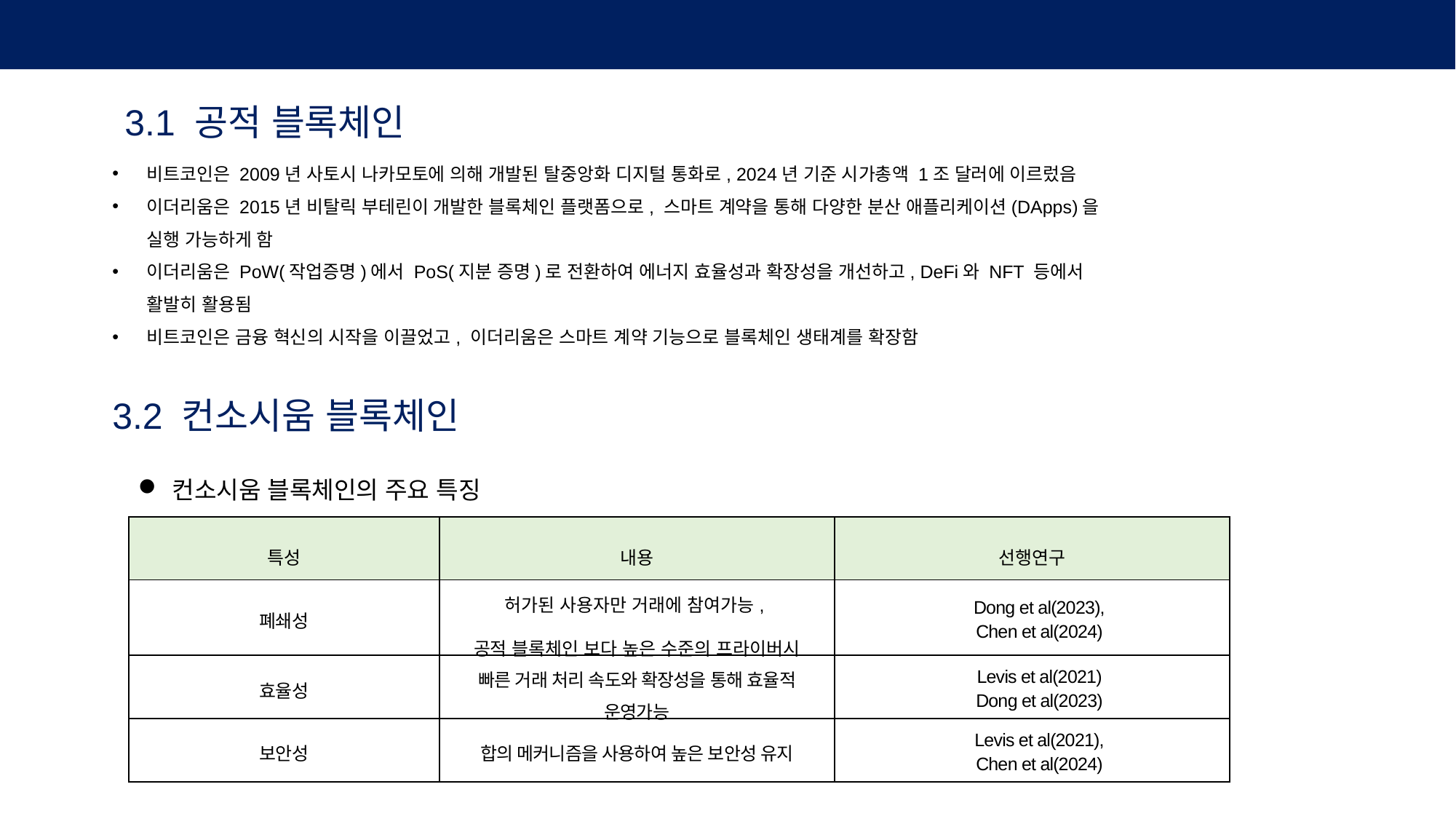

2. 채권토큰의 정의 및 내용
3.1 공적 블록체인
비트코인은 2009년 사토시 나카모토에 의해 개발된 탈중앙화 디지털 통화로, 2024년 기준 시가총액 1조 달러에 이르렀음
이더리움은 2015년 비탈릭 부테린이 개발한 블록체인 플랫폼으로, 스마트 계약을 통해 다양한 분산 애플리케이션(DApps)을 실행 가능하게 함
이더리움은 PoW(작업증명)에서 PoS(지분 증명)로 전환하여 에너지 효율성과 확장성을 개선하고, DeFi와 NFT 등에서 활발히 활용됨
비트코인은 금융 혁신의 시작을 이끌었고, 이더리움은 스마트 계약 기능으로 블록체인 생태계를 확장함

3.2 컨소시움 블록체인
컨소시움 블록체인의 주요 특징
| 특성 | 내용 | 선행연구 |
| --- | --- | --- |
| 폐쇄성 | 허가된 사용자만 거래에 참여가능, 공적 블록체인 보다 높은 수준의 프라이버시 | Dong et al(2023), Chen et al(2024) |
| 효율성 | 빠른 거래 처리 속도와 확장성을 통해 효율적 운영가능 | Levis et al(2021) Dong et al(2023) |
| 보안성 | 합의 메커니즘을 사용하여 높은 보안성 유지 | Levis et al(2021), Chen et al(2024) |